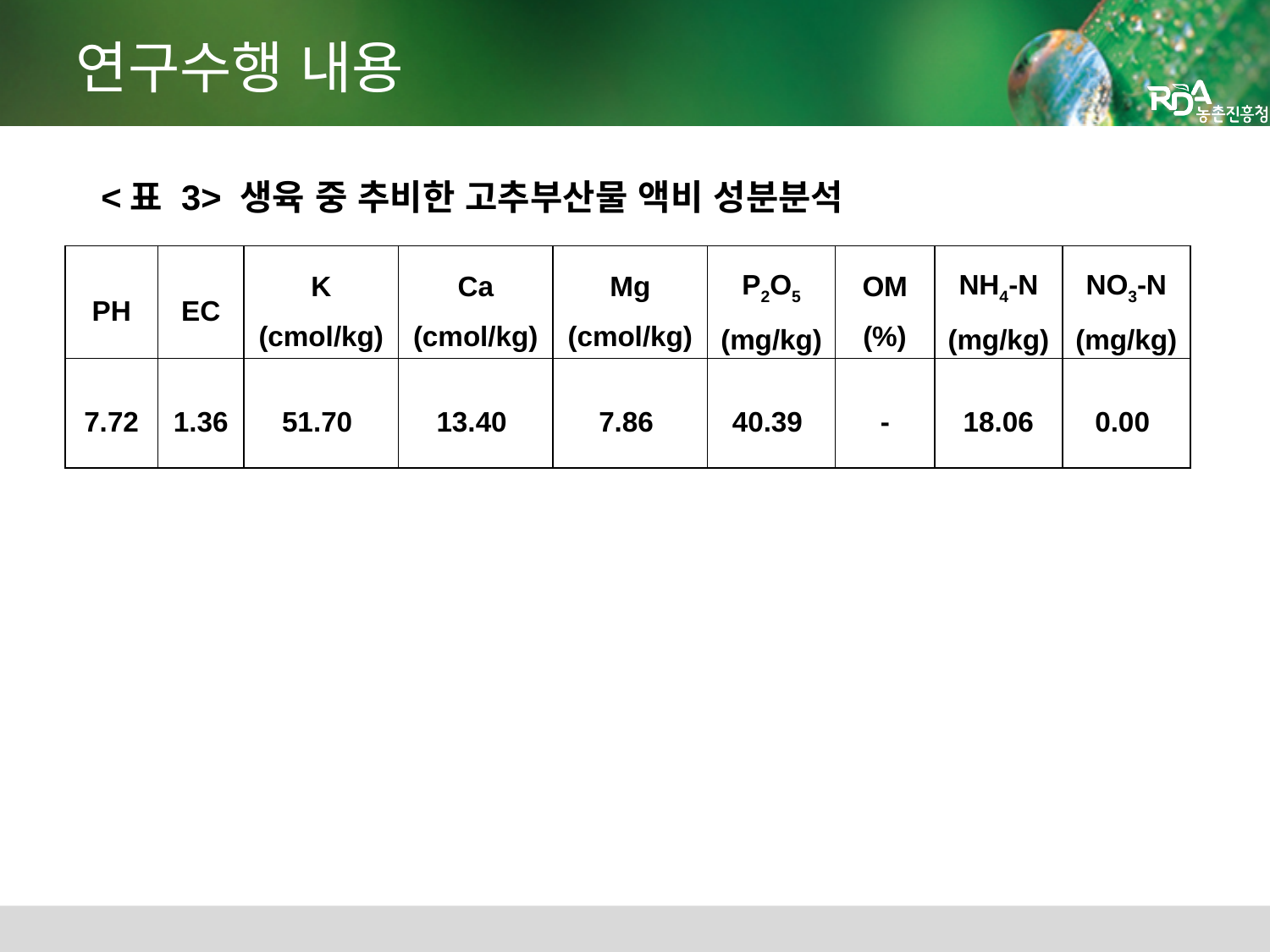

# 연구수행 내용

<표 3> 생육 중 추비한 고추부산물 액비 성분분석

| PH | EC | K (cmol/kg) | Ca (cmol/kg) | Mg (cmol/kg) | P2O5 (mg/kg) | OM (%) | NH4-N (mg/kg) | NO3-N (mg/kg) |
| --- | --- | --- | --- | --- | --- | --- | --- | --- |
| 7.72 | 1.36 | 51.70 | 13.40 | 7.86 | 40.39 | - | 18.06 | 0.00 |